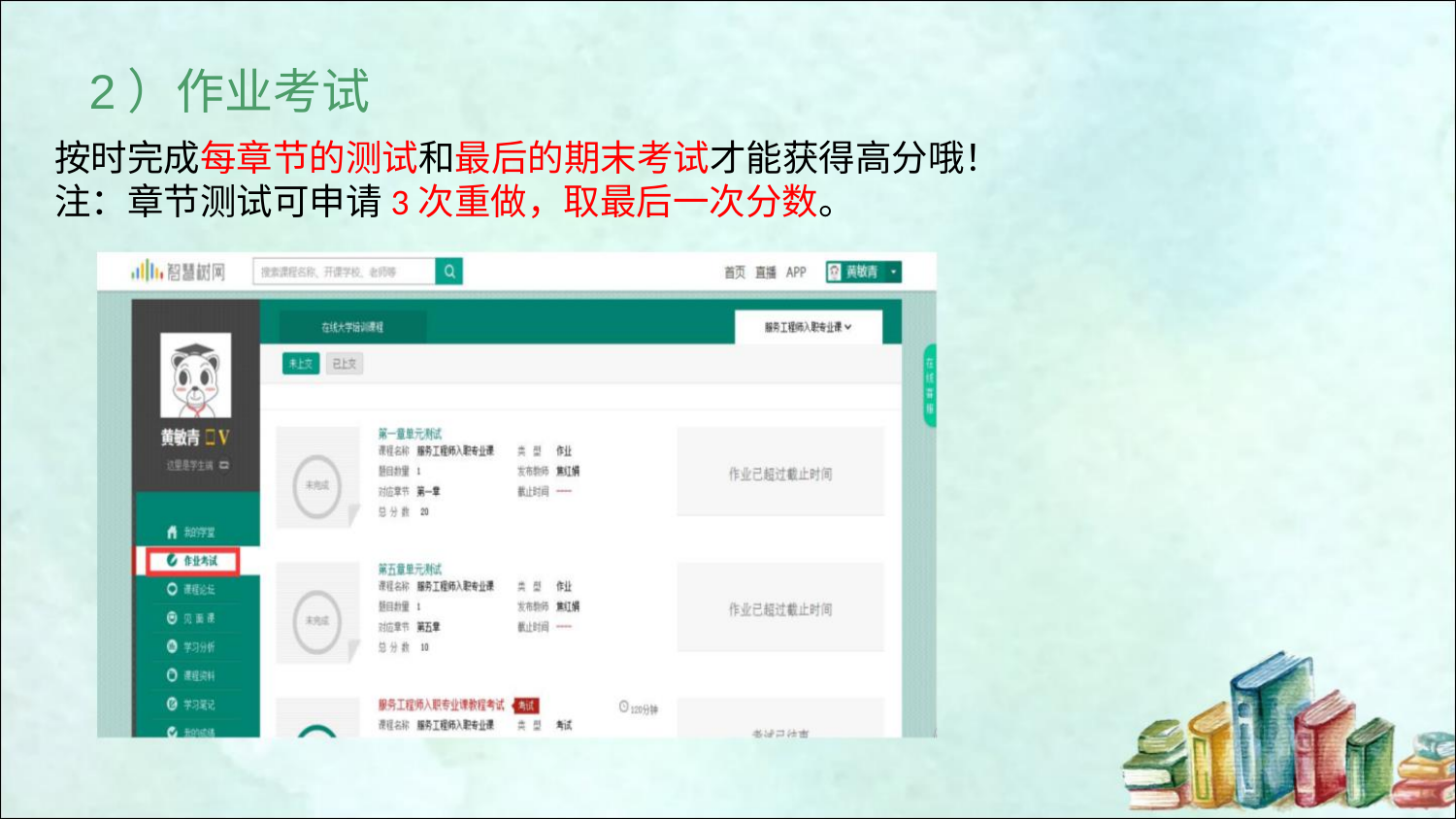

2）作业考试
按时完成每章节的测试和最后的期末考试才能获得高分哦！
注：章节测试可申请3次重做，取最后一次分数。